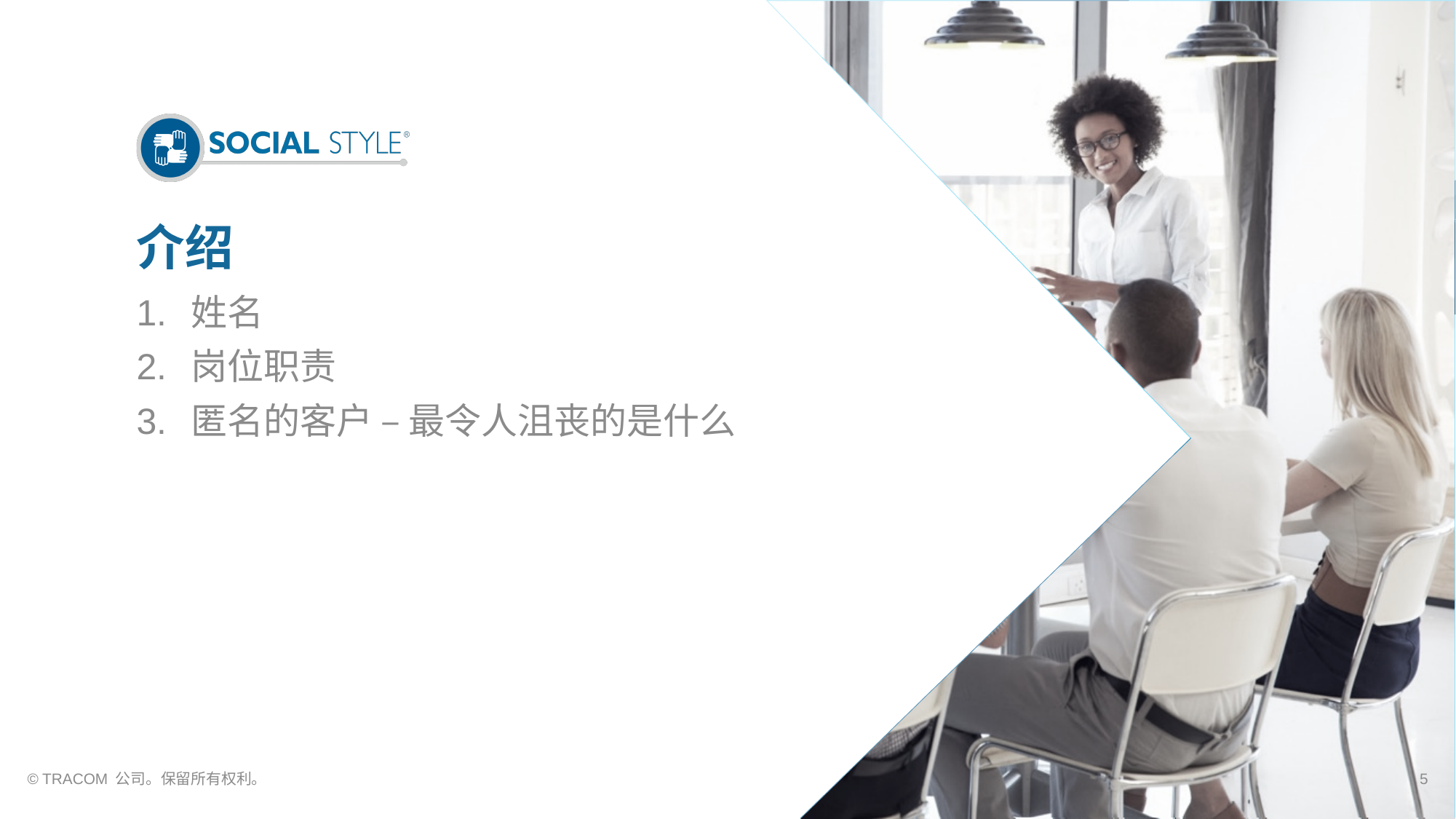

# 介绍
姓名
岗位职责
匿名的客户 – 最令人沮丧的是什么
© TRACOM 公司。保留所有权利。
5